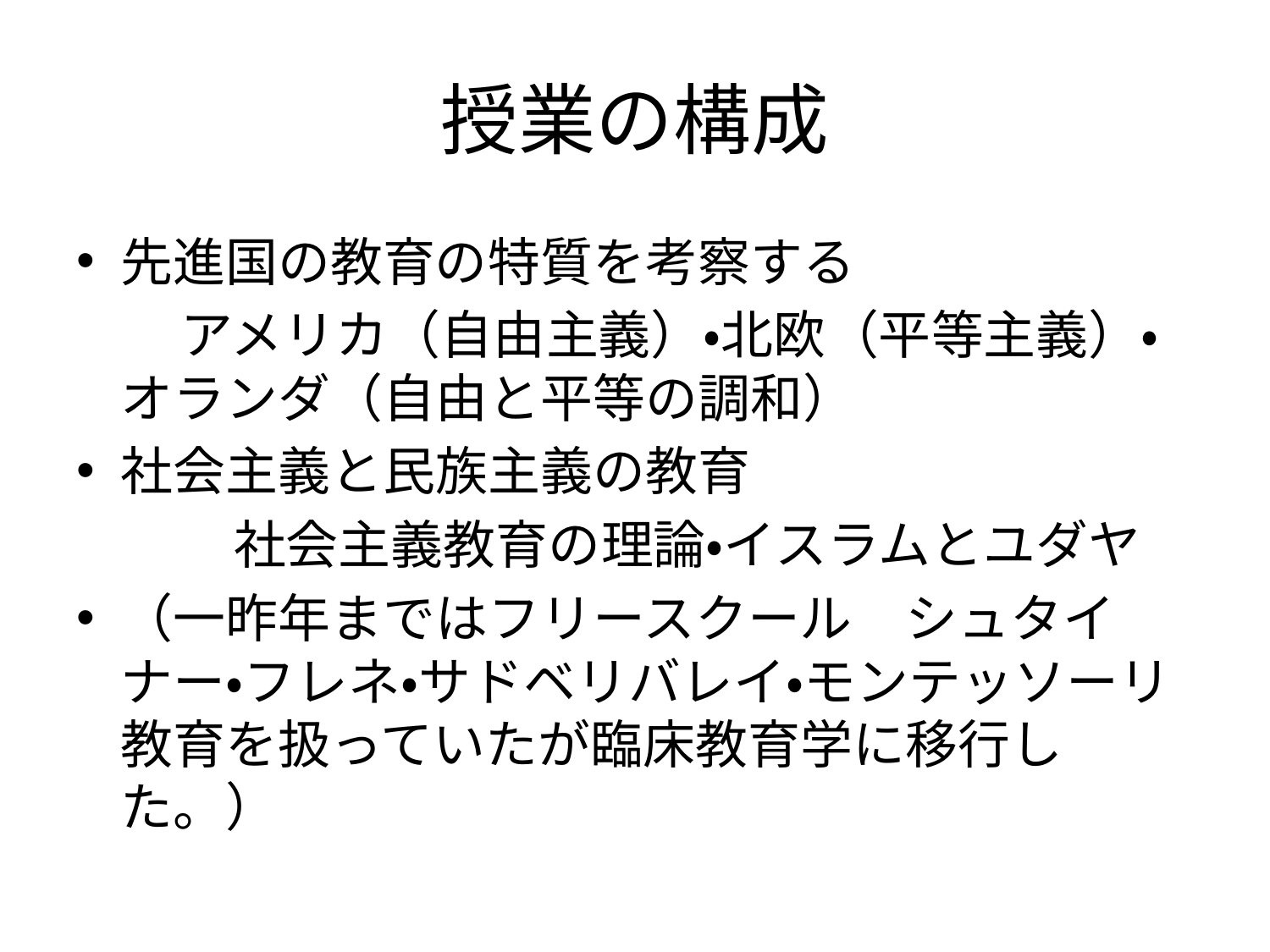

# 授業の構成
先進国の教育の特質を考察する
　　アメリカ（自由主義）・北欧（平等主義）・オランダ（自由と平等の調和）
社会主義と民族主義の教育
　　　社会主義教育の理論・イスラムとユダヤ
（一昨年まではフリースクール　シュタイナー・フレネ・サドベリバレイ・モンテッソーリ教育を扱っていたが臨床教育学に移行した。）